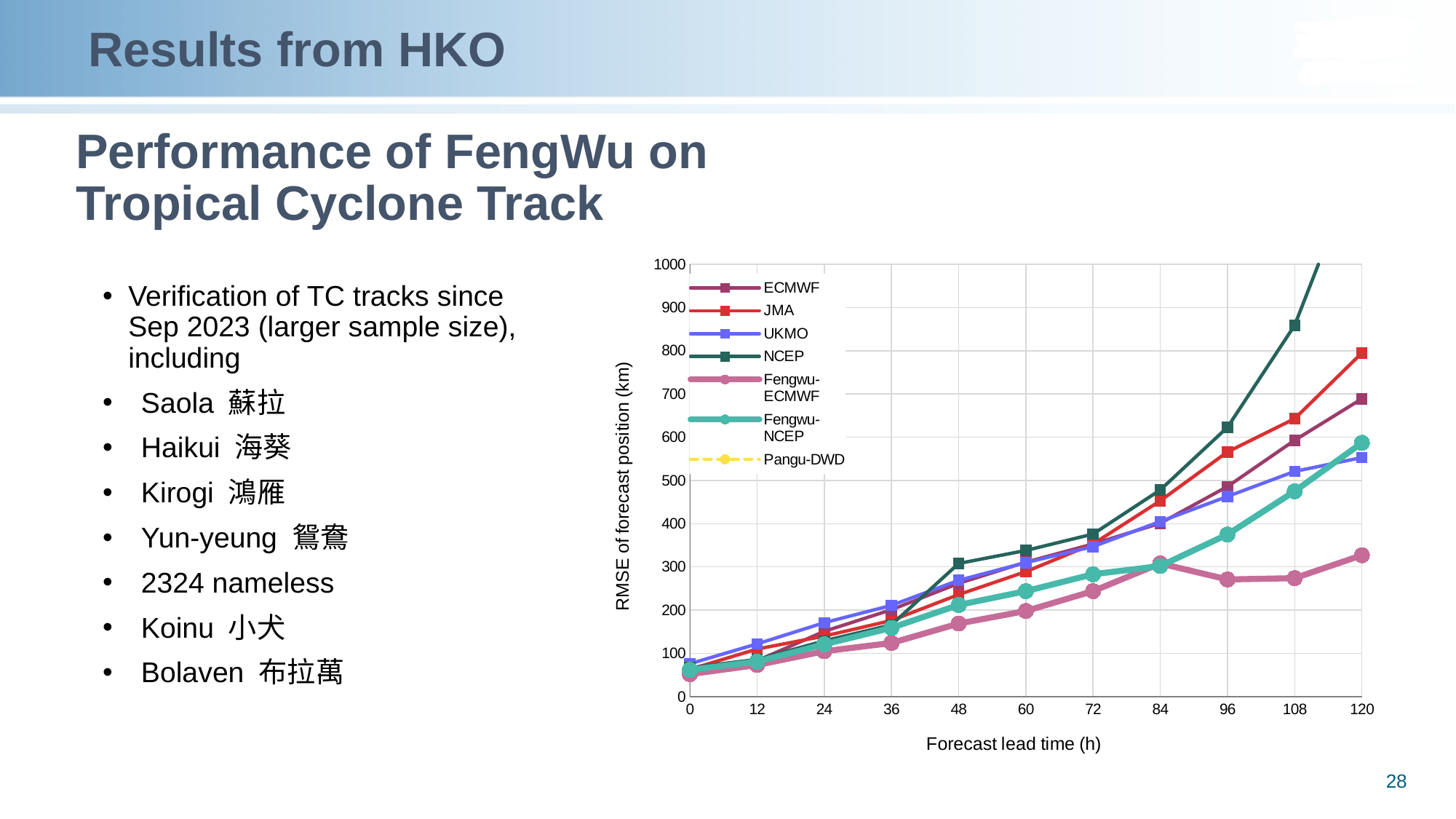

Results from HKO
Performance of FengWu on Tropical Cyclone Track

### Chart

| Category | ECMWF | JMA | UKMO | NCEP | Fengwu-ECMWF | Fengwu-NCEP | Pangu-DWD | Pangu-MeteoFrance | Pangu-ECCC |
|---|---|---|---|---|---|---|---|---|---|
| 0 | 55.0 | 63.0 | 76.0 | 67.0 | 52.0 | 62.0 | None | None | None |
| 12 | 83.0 | 110.0 | 122.0 | 86.0 | 73.0 | 81.0 | None | None | None |
| 24 | 151.0 | 140.0 | 171.0 | 129.0 | 105.0 | 121.0 | None | None | None |
| 36 | 201.0 | 176.0 | 211.0 | 166.0 | 124.0 | 159.0 | None | None | None |
| 48 | 262.0 | 236.0 | 269.0 | 308.0 | 169.0 | 212.0 | None | None | None |
| 60 | 311.0 | 289.0 | 310.0 | 338.0 | 198.0 | 244.0 | None | None | None |
| 72 | 353.0 | 353.0 | 347.0 | 376.0 | 244.0 | 283.0 | None | None | None |
| 84 | 401.0 | 453.0 | 405.0 | 478.0 | 308.0 | 302.0 | None | None | None |
| 96 | 486.0 | 566.0 | 463.0 | 623.0 | 271.0 | 375.0 | None | None | None |
| 108 | 593.0 | 643.0 | 521.0 | 859.0 | 274.0 | 475.0 | None | None | None |
| 120 | 689.0 | 795.0 | 553.0 | 1258.0 | 327.0 | 587.0 | None | None | None |
Verification of TC tracks since Sep 2023 (larger sample size), including
Saola 蘇拉
Haikui 海葵
Kirogi 鴻雁
Yun-yeung 鴛鴦
2324 nameless
Koinu 小犬
Bolaven 布拉萬